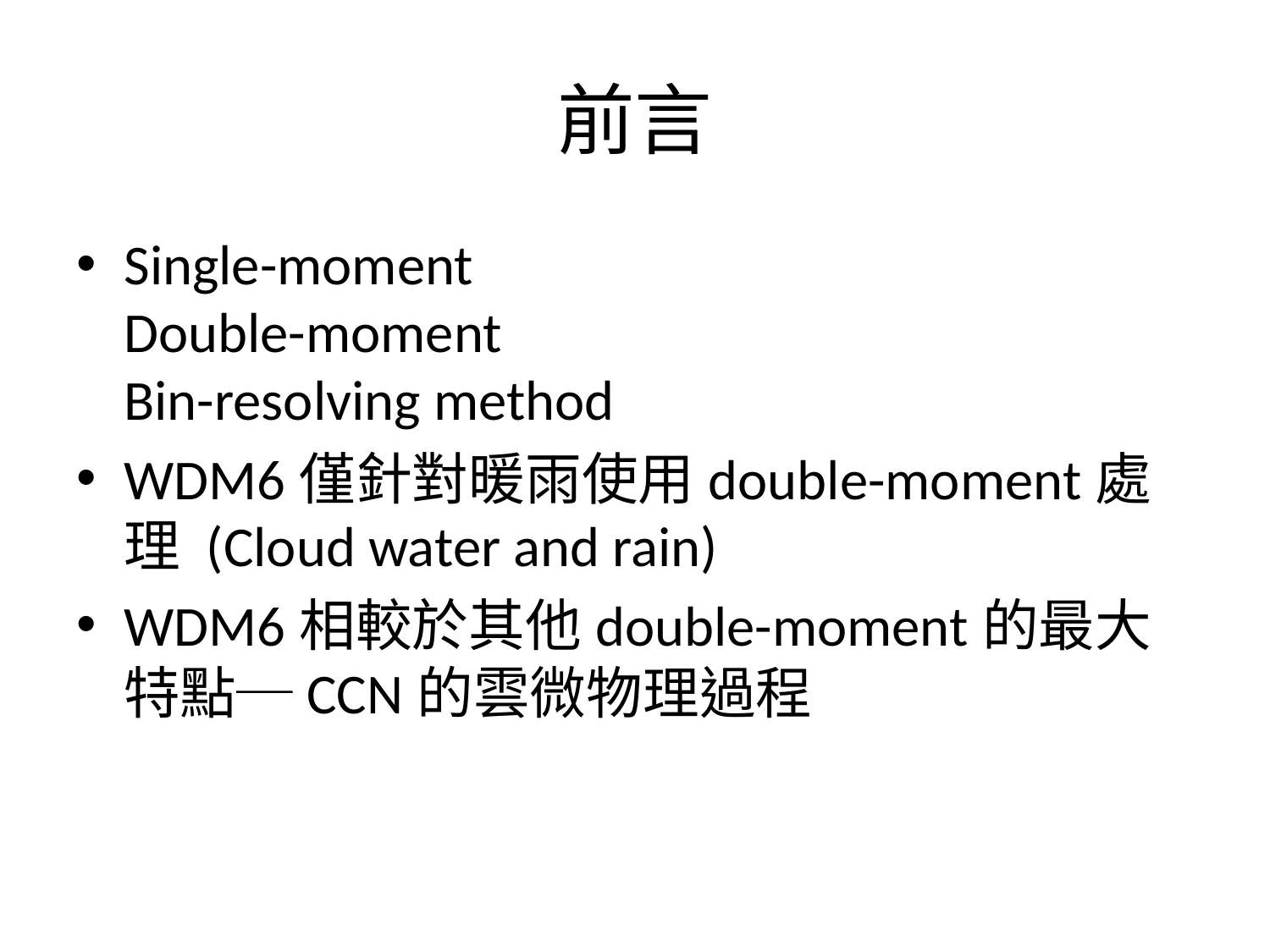

# 前言
Single-moment
Double-moment
Bin-resolving method
WDM6僅針對暖雨使用double-moment處理 (Cloud water and rain)
WDM6相較於其他double-moment的最大特點─CCN的雲微物理過程